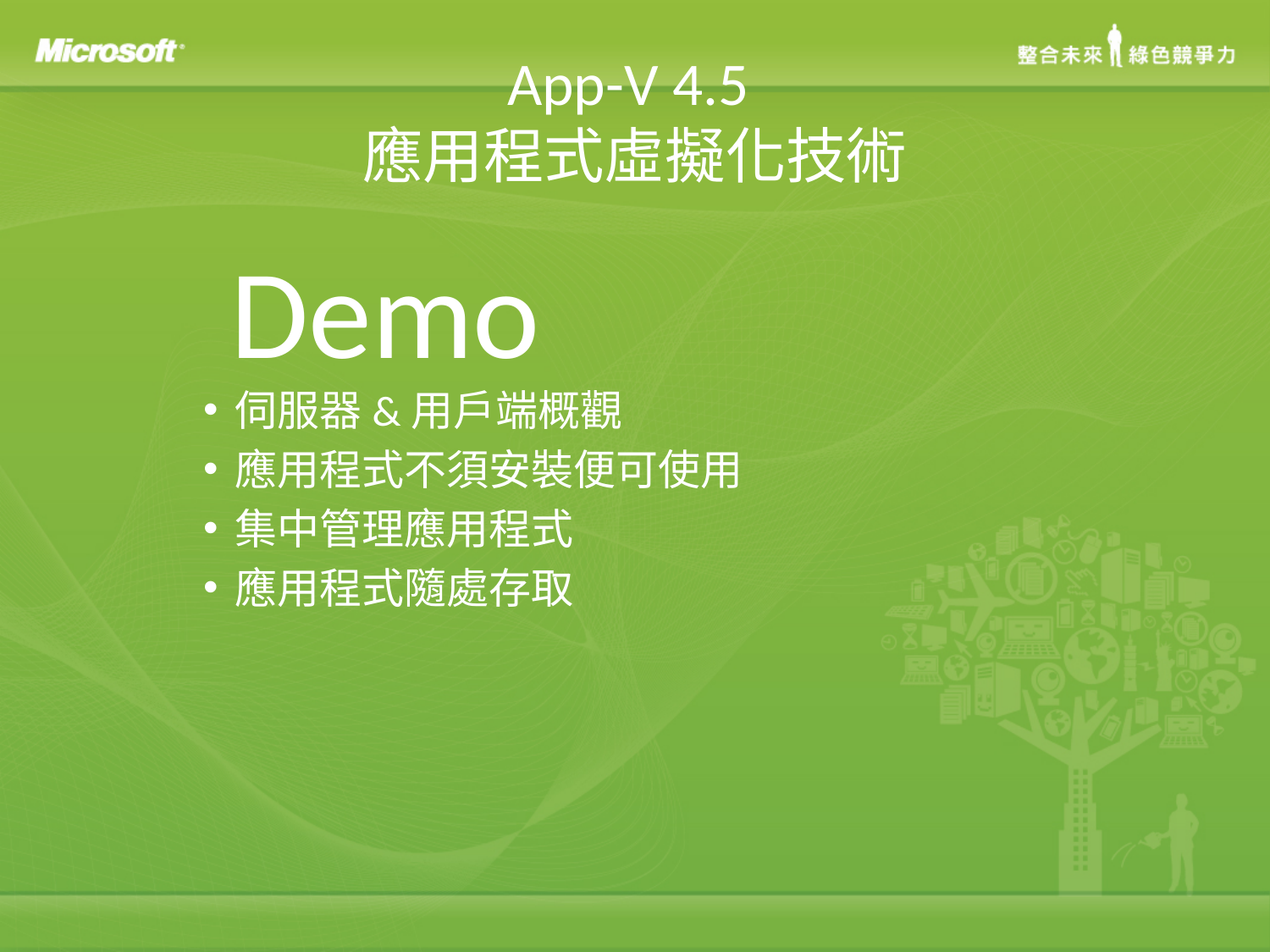

# App-V 4.5 應用程式虛擬化技術

伺服器&用戶端概觀
應用程式不須安裝便可使用
集中管理應用程式
應用程式隨處存取

Demo